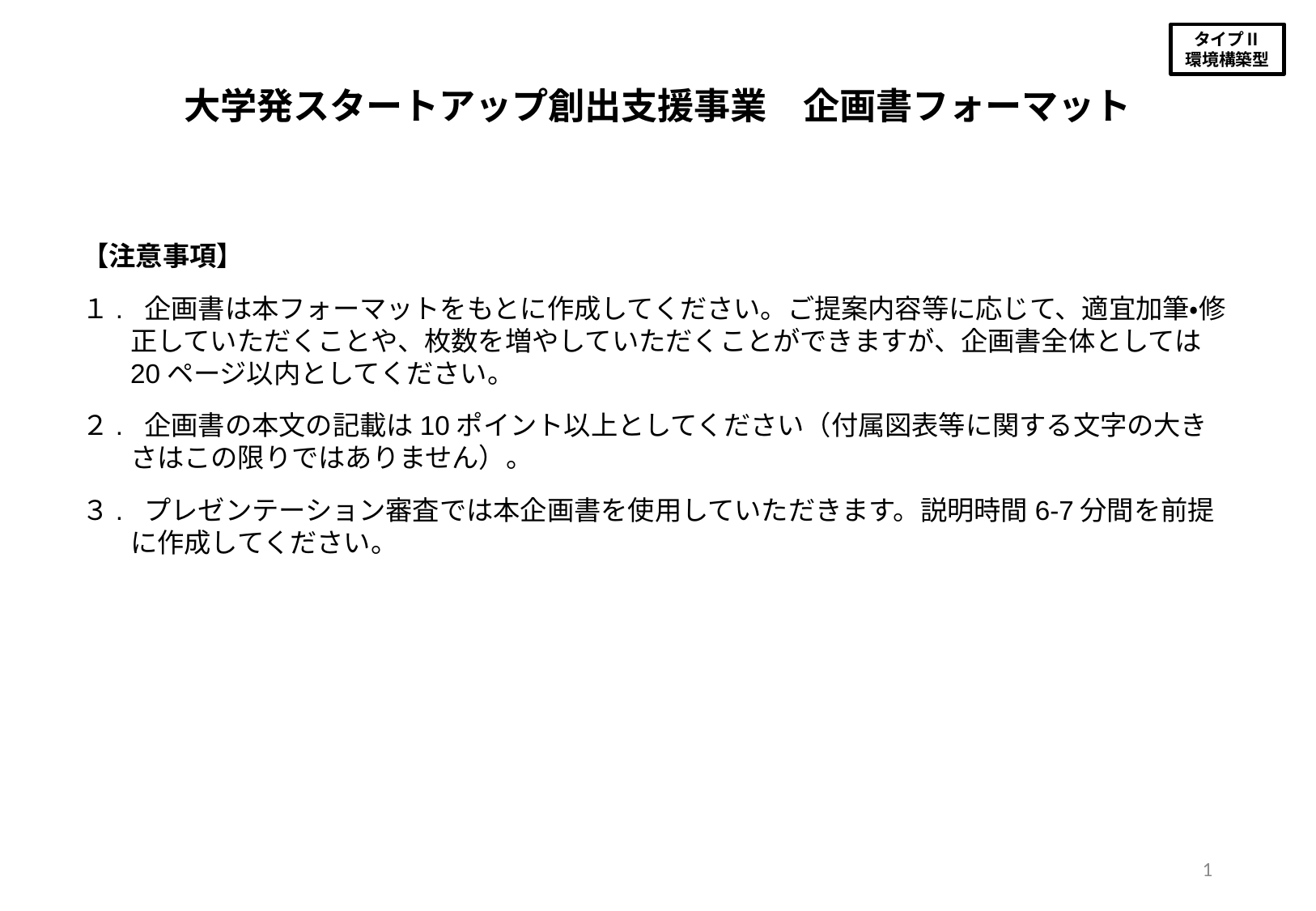

大学発スタートアップ創出支援事業　企画書フォーマット
【注意事項】
１.  企画書は本フォーマットをもとに作成してください。ご提案内容等に応じて、適宜加筆・修正していただくことや、枚数を増やしていただくことができますが、企画書全体としては20ページ以内としてください。
２.  企画書の本文の記載は10ポイント以上としてください（付属図表等に関する文字の大きさはこの限りではありません）。
３.  プレゼンテーション審査では本企画書を使用していただきます。説明時間6-7分間を前提に作成してください。
1